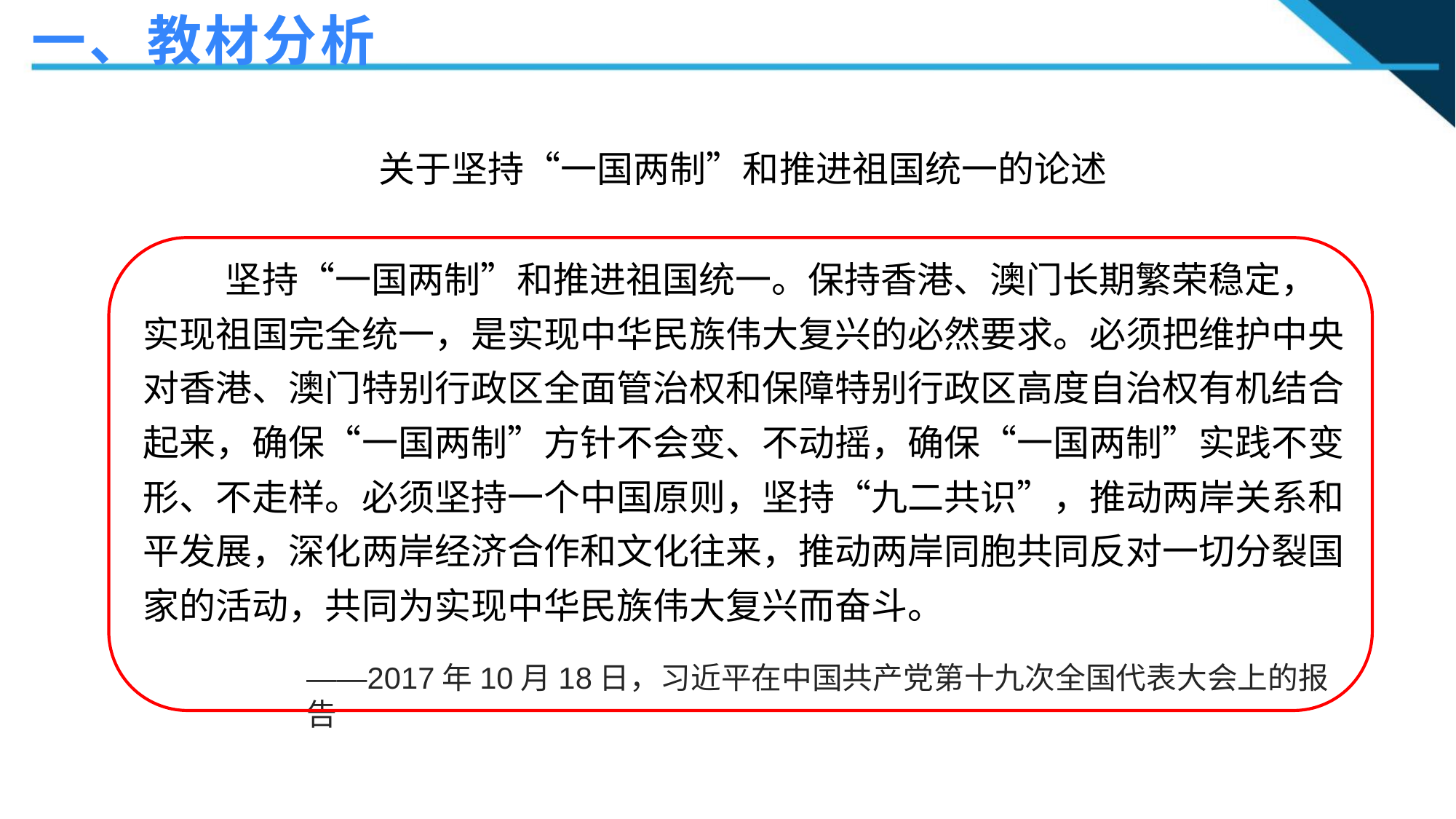

一、教材分析
关于坚持“一国两制”和推进祖国统一的论述

         坚持“一国两制”和推进祖国统一。保持香港、澳门长期繁荣稳定，实现祖国完全统一，是实现中华民族伟大复兴的必然要求。必须把维护中央对香港、澳门特别行政区全面管治权和保障特别行政区高度自治权有机结合起来，确保“一国两制”方针不会变、不动摇，确保“一国两制”实践不变形、不走样。必须坚持一个中国原则，坚持“九二共识”，推动两岸关系和平发展，深化两岸经济合作和文化往来，推动两岸同胞共同反对一切分裂国家的活动，共同为实现中华民族伟大复兴而奋斗。
——2017年10月18日，习近平在中国共产党第十九次全国代表大会上的报告